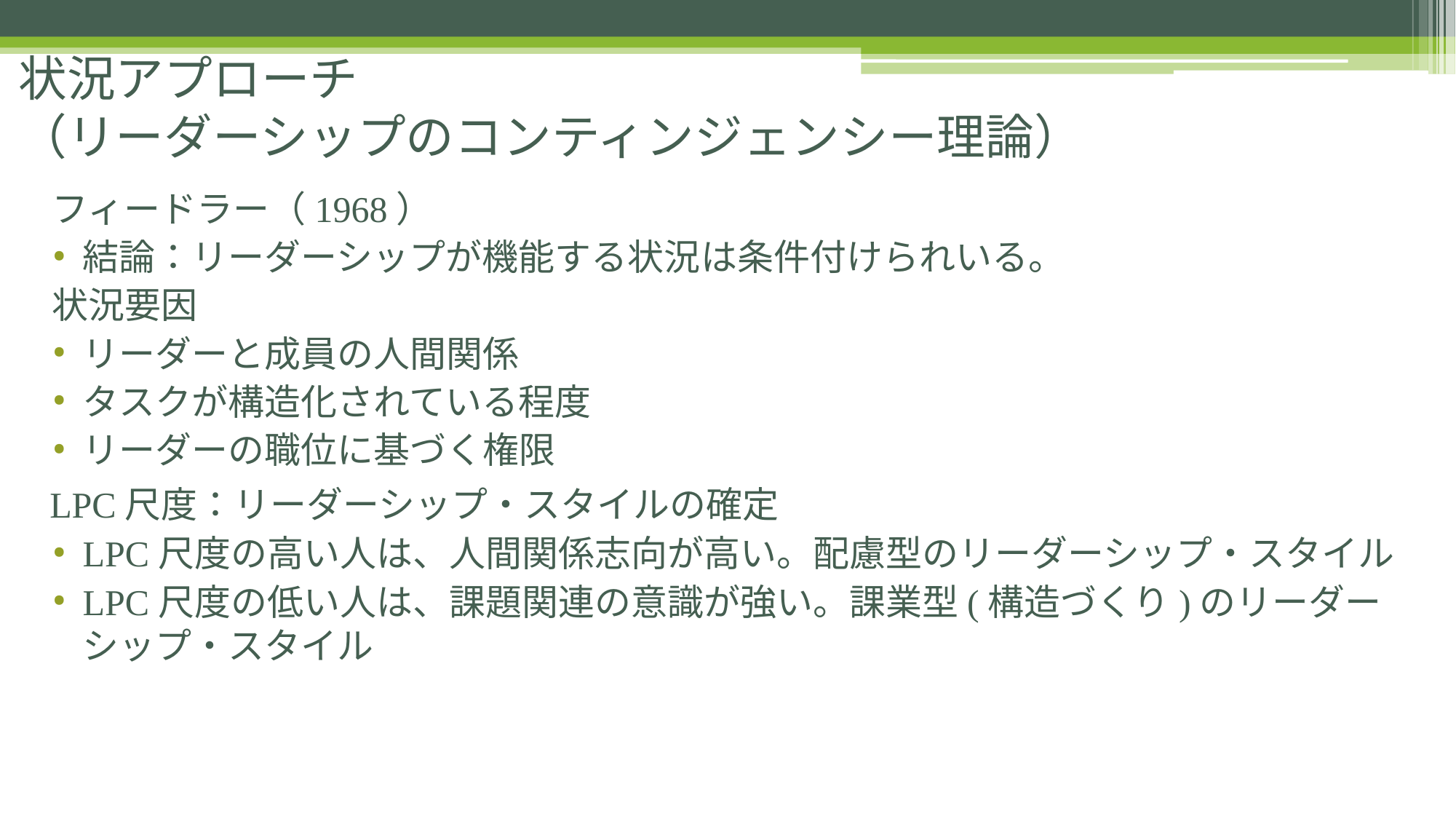

# 状況アプローチ （リーダーシップのコンティンジェンシー理論）
フィードラー（1968）
結論：リーダーシップが機能する状況は条件付けられいる。
状況要因
リーダーと成員の人間関係
タスクが構造化されている程度
リーダーの職位に基づく権限
 LPC尺度：リーダーシップ・スタイルの確定
LPC尺度の高い人は、人間関係志向が高い。配慮型のリーダーシップ・スタイル
LPC尺度の低い人は、課題関連の意識が強い。課業型(構造づくり)のリーダーシップ・スタイル